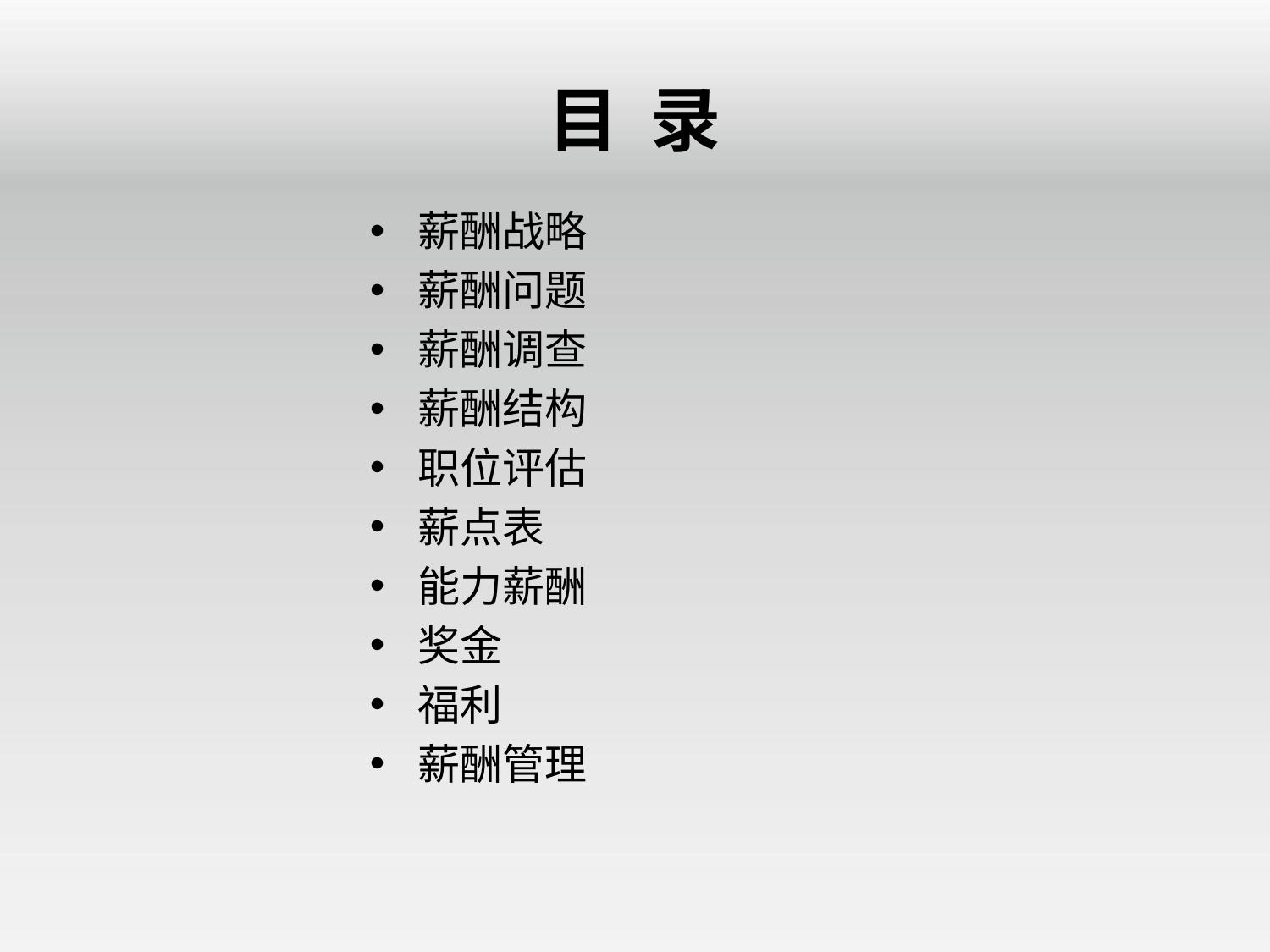

# 目  录
薪酬战略
薪酬问题
薪酬调查
薪酬结构
职位评估
薪点表
能力薪酬
奖金
福利
薪酬管理